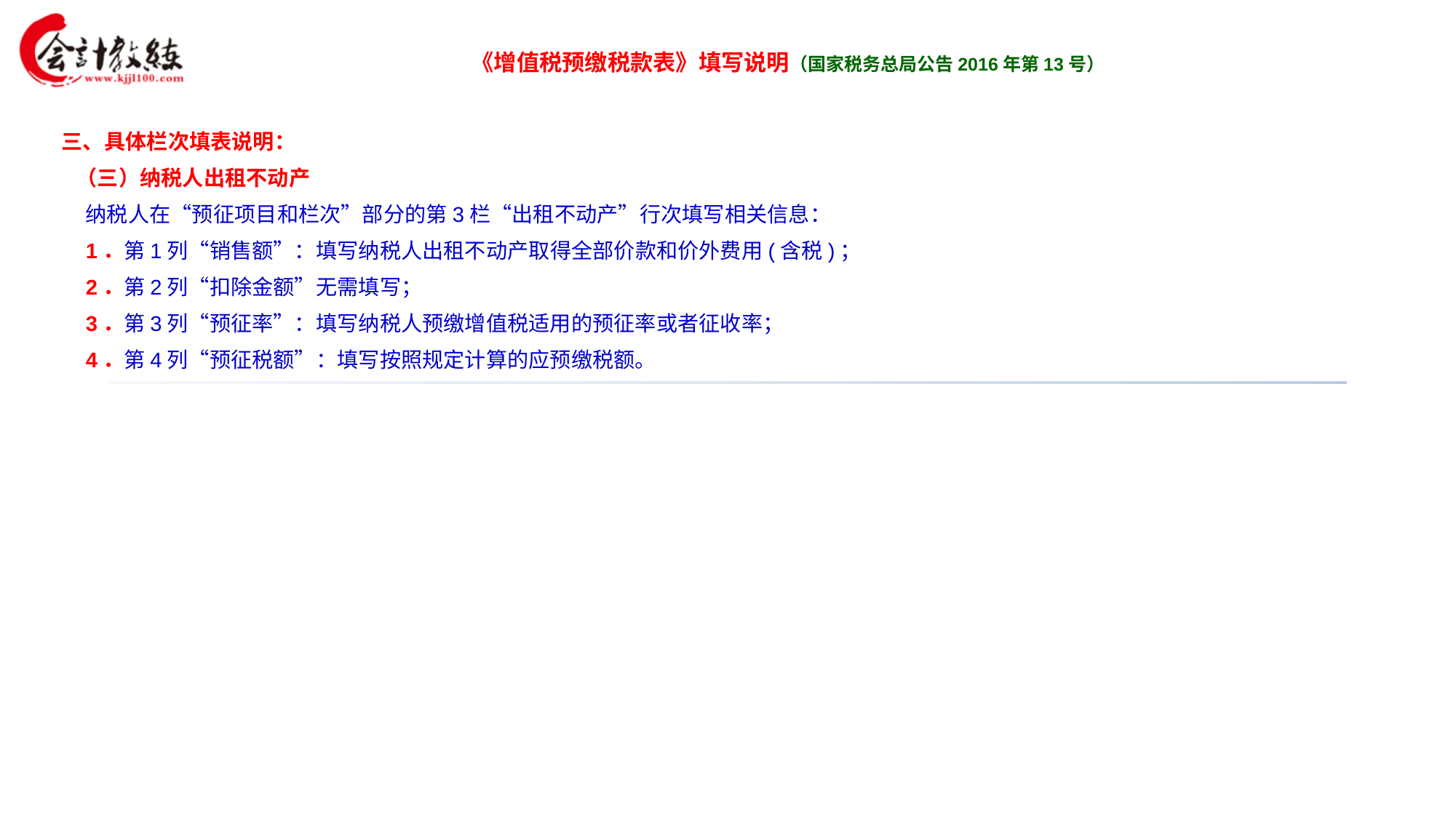

《增值税预缴税款表》填写说明（国家税务总局公告2016年第13号）
三、具体栏次填表说明：
  （三）纳税人出租不动产
    纳税人在“预征项目和栏次”部分的第3栏“出租不动产”行次填写相关信息：
    1．第1列“销售额”：填写纳税人出租不动产取得全部价款和价外费用(含税)；
    2．第2列“扣除金额”无需填写；
    3．第3列“预征率”：填写纳税人预缴增值税适用的预征率或者征收率；
    4．第4列“预征税额”：填写按照规定计算的应预缴税额。